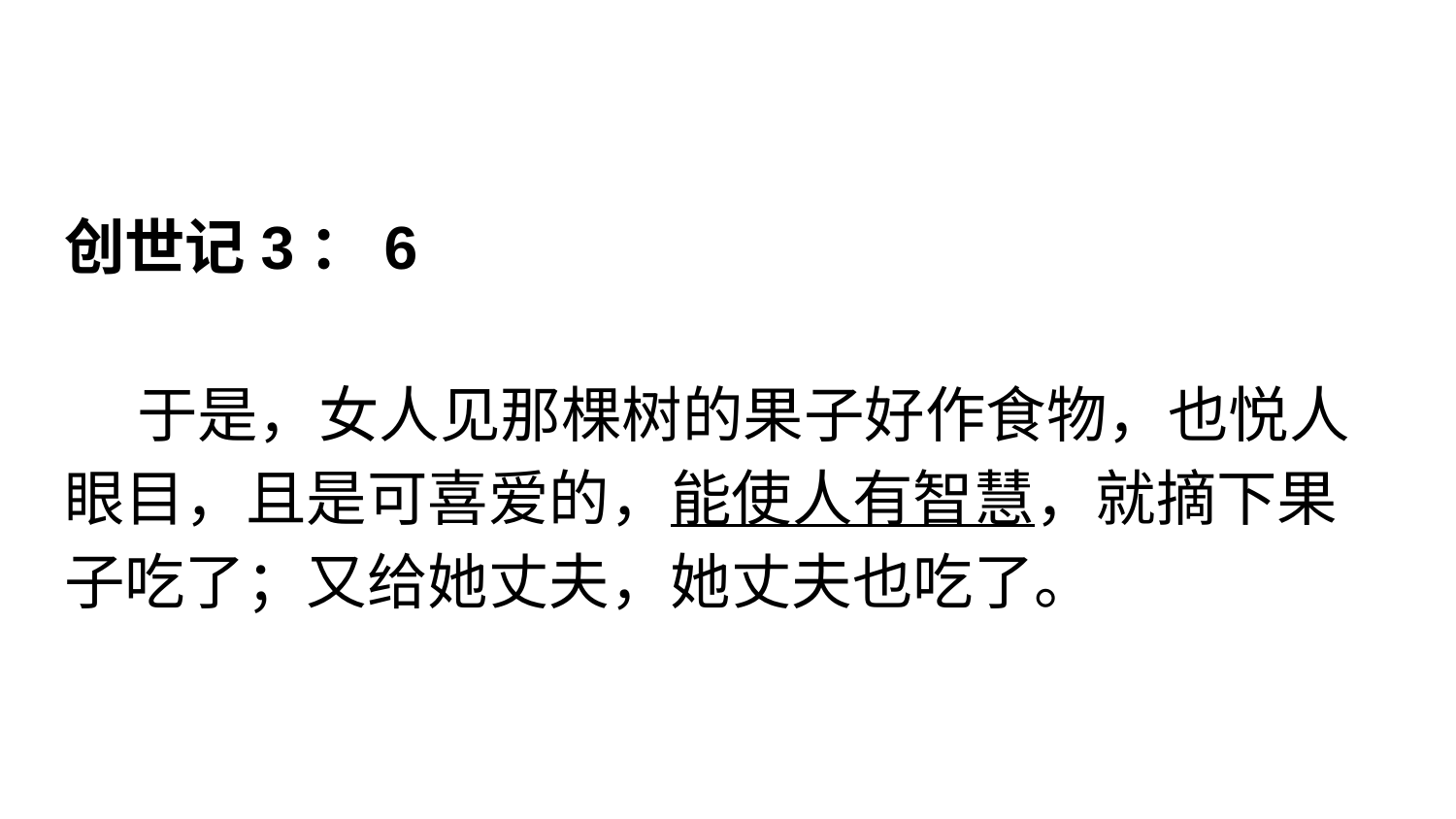

#
创世记3：6

于是，女人见那棵树的果子好作食物，也悦人眼目，且是可喜爱的，能使人有智慧，就摘下果子吃了；又给她丈夫，她丈夫也吃了。